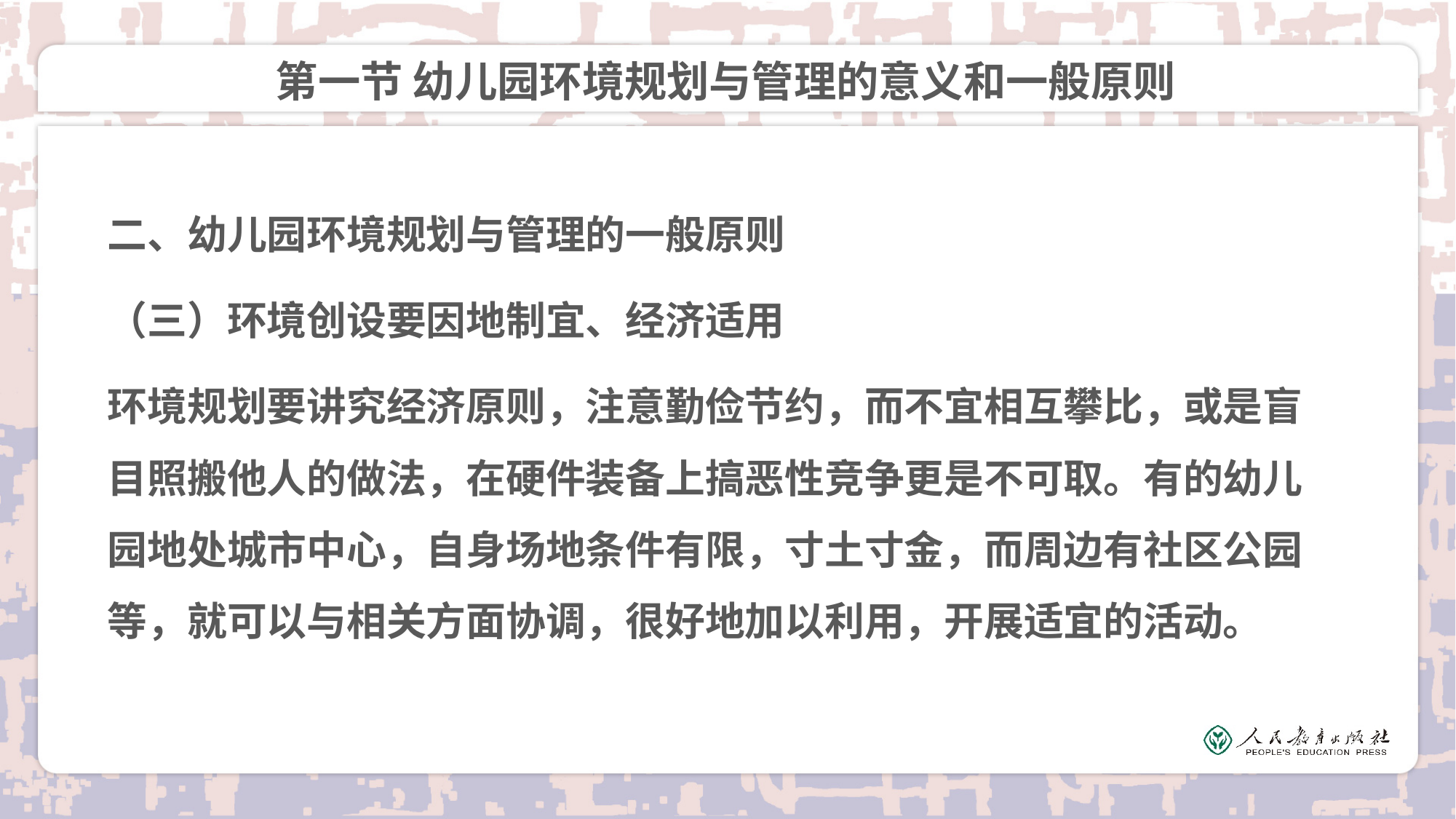

# 第一节 幼儿园环境规划与管理的意义和一般原则
二、幼儿园环境规划与管理的一般原则
（三）环境创设要因地制宜、经济适用
环境规划要讲究经济原则，注意勤俭节约，而不宜相互攀比，或是盲目照搬他人的做法，在硬件装备上搞恶性竞争更是不可取。有的幼儿园地处城市中心，自身场地条件有限，寸土寸金，而周边有社区公园等，就可以与相关方面协调，很好地加以利用，开展适宜的活动。